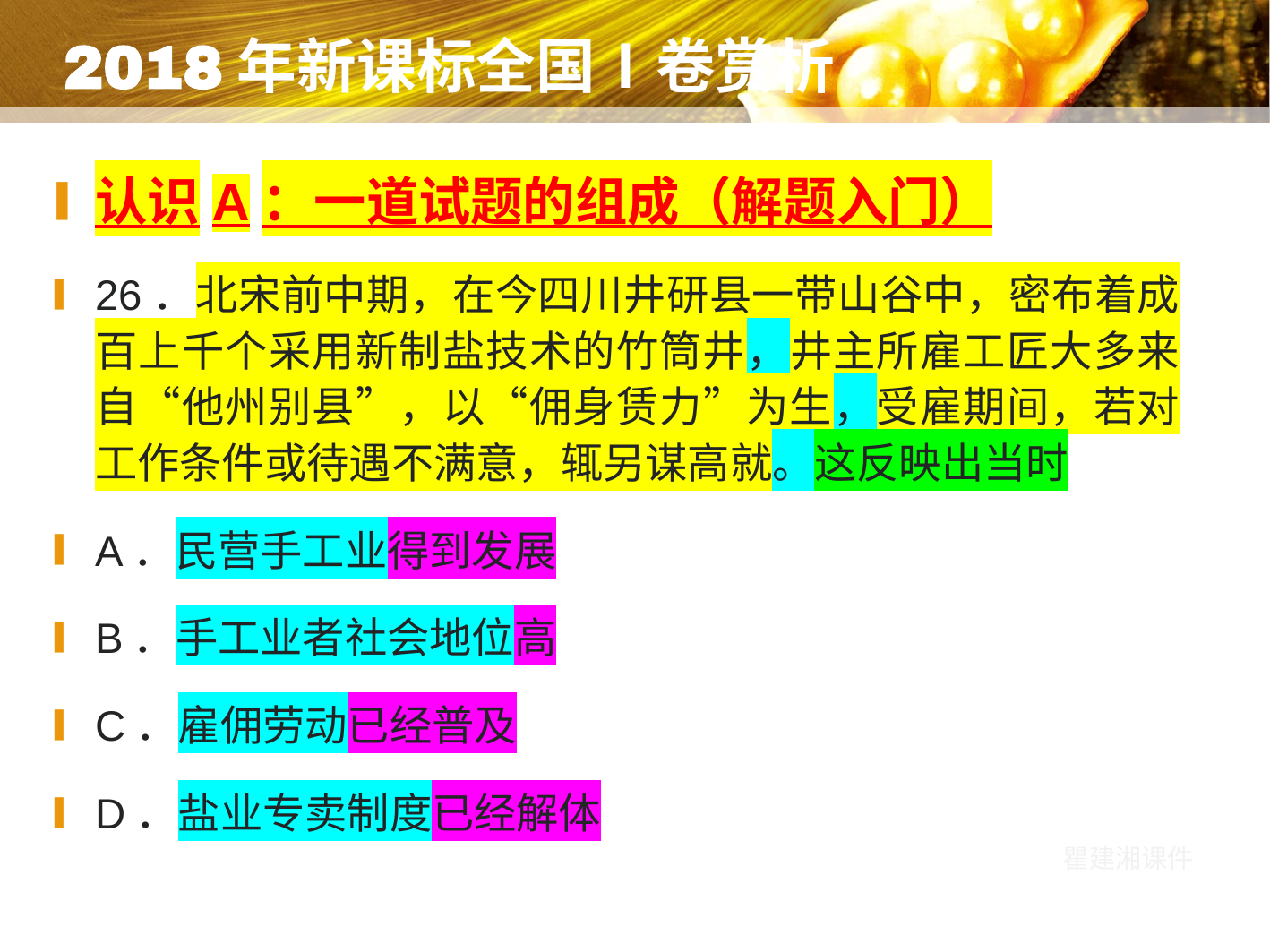

# 2018年新课标全国Ⅰ卷赏析
认识A：一道试题的组成（解题入门）
26．北宋前中期，在今四川井研县一带山谷中，密布着成百上千个采用新制盐技术的竹筒井，井主所雇工匠大多来自“他州别县”，以“佣身赁力”为生，受雇期间，若对工作条件或待遇不满意，辄另谋高就。这反映出当时
A．民营手工业得到发展
B．手工业者社会地位高
C．雇佣劳动已经普及
D．盐业专卖制度已经解体